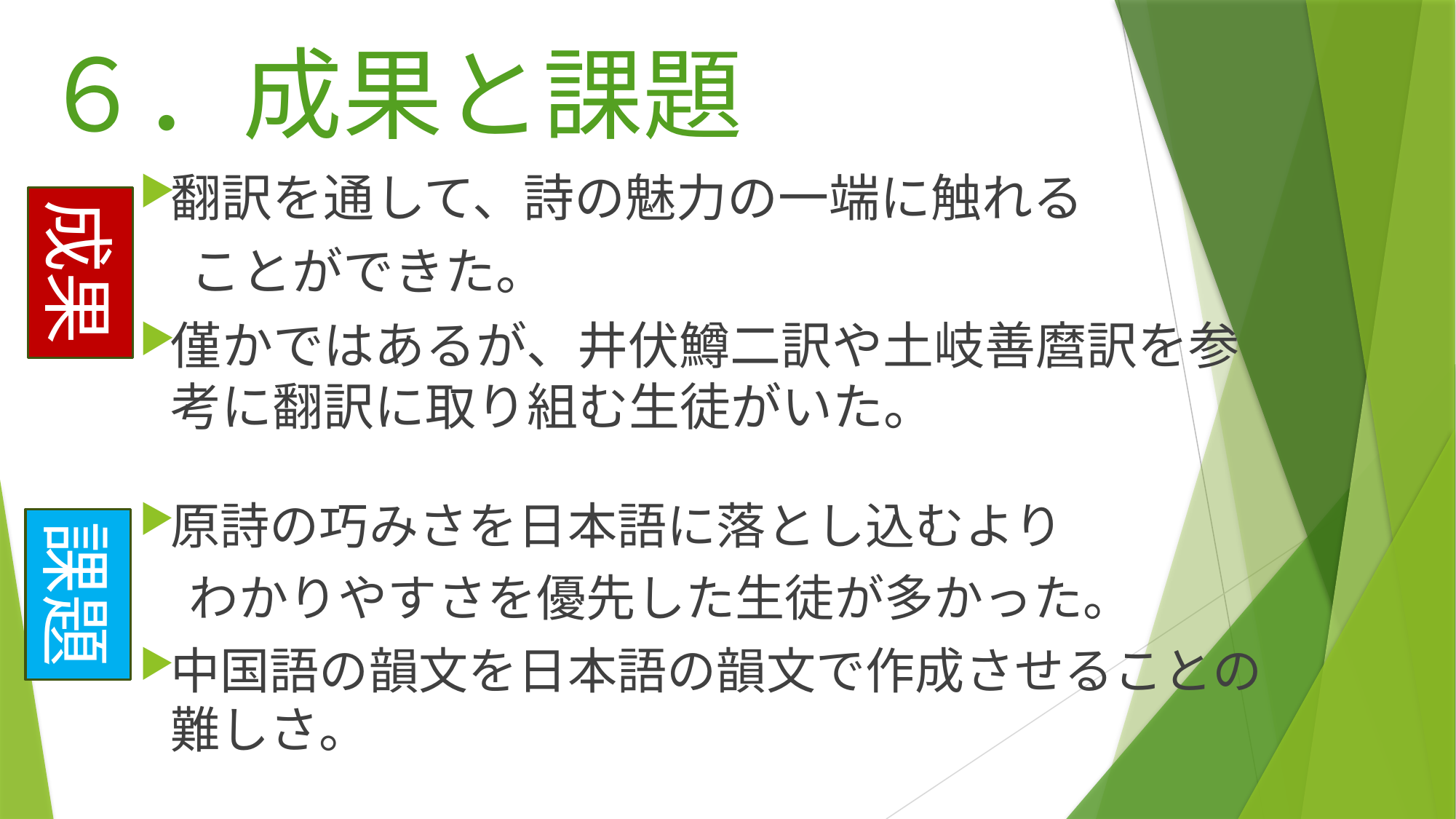

# ６．成果と課題
翻訳を通して、詩の魅力の一端に触れる
　ことができた。
僅かではあるが、井伏鱒二訳や土岐善麿訳を参考に翻訳に取り組む生徒がいた。

原詩の巧みさを日本語に落とし込むより
　わかりやすさを優先した生徒が多かった。
中国語の韻文を日本語の韻文で作成させることの難しさ。
成果
課題